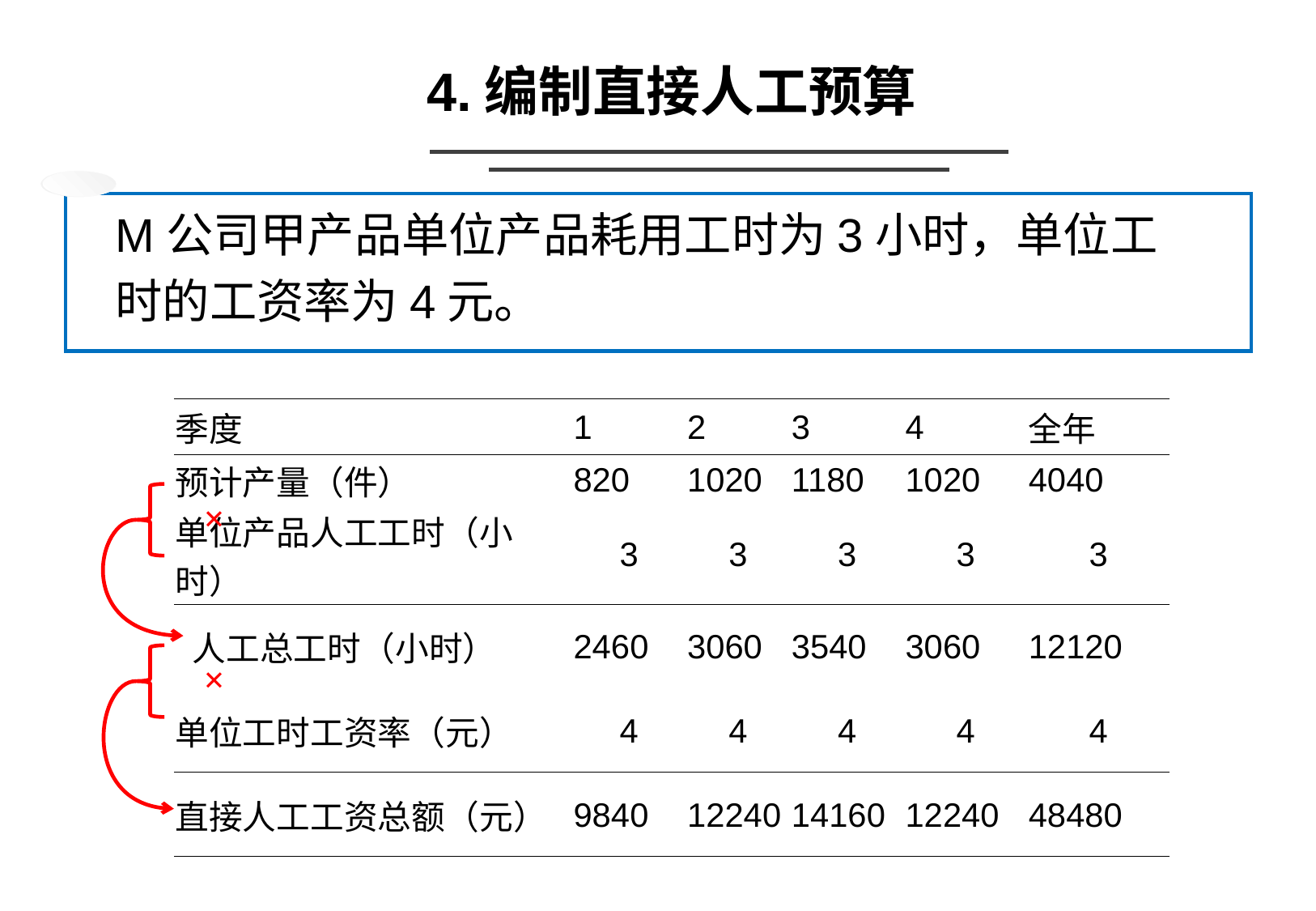

4.编制直接人工预算

M公司甲产品单位产品耗用工时为3小时，单位工
时的工资率为4元。
| 季度 | 1 | 2 | 3 | 4 | 全年 |
| --- | --- | --- | --- | --- | --- |
| 预计产量（件） | 820 | 1020 | 1180 | 1020 | 4040 |
| 单位产品人工工时（小时） | 3 | 3 | 3 | 3 | 3 |
| 人工总工时（小时） | 2460 | 3060 | 3540 | 3060 | 12120 |
| 单位工时工资率（元） | 4 | 4 | 4 | 4 | 4 |
| 直接人工工资总额（元） | 9840 | 12240 | 14160 | 12240 | 48480 |

×

×